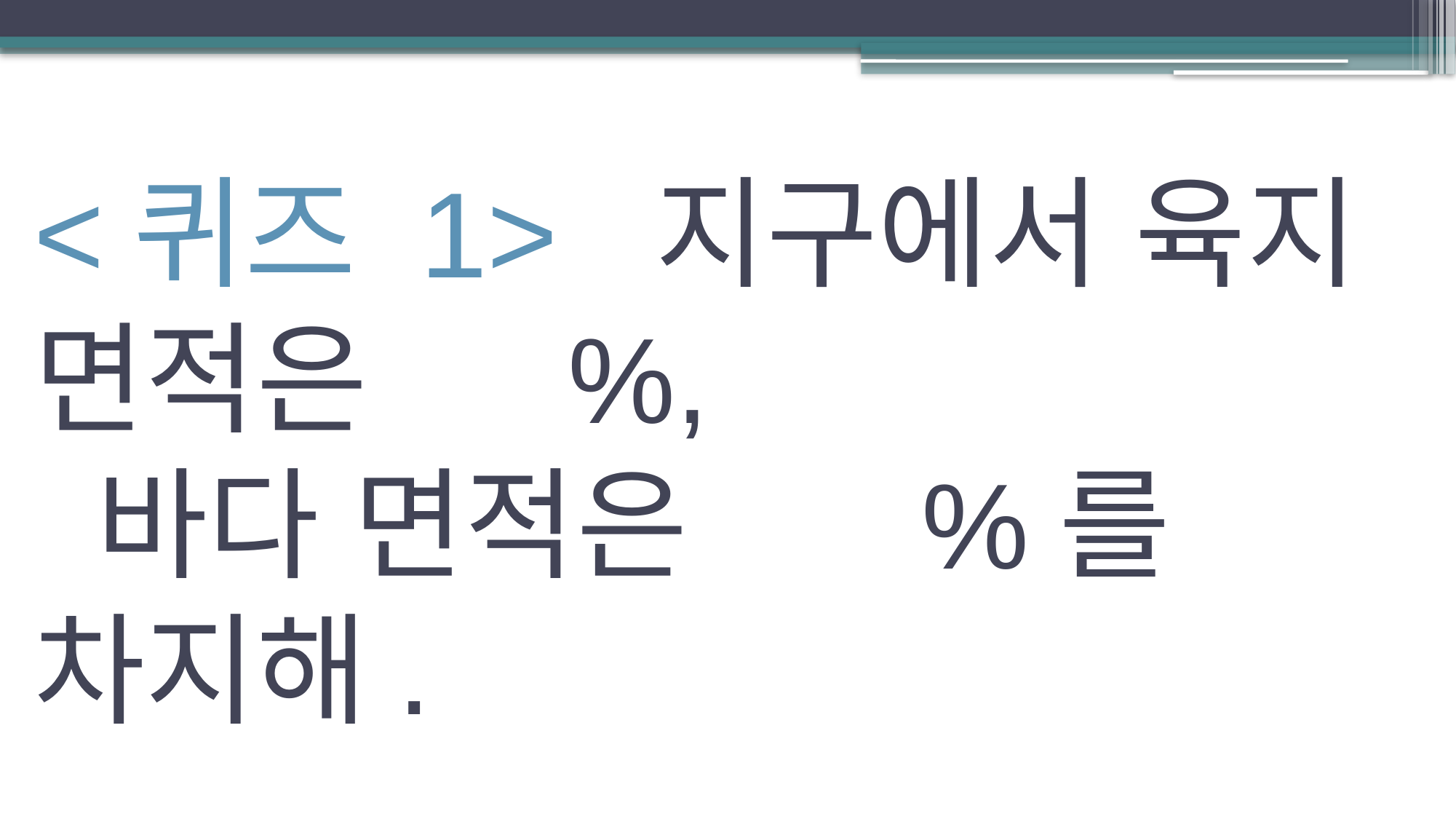

# <퀴즈 1>  지구에서 육지 면적은     %, 바다 면적은      %를 차지해.